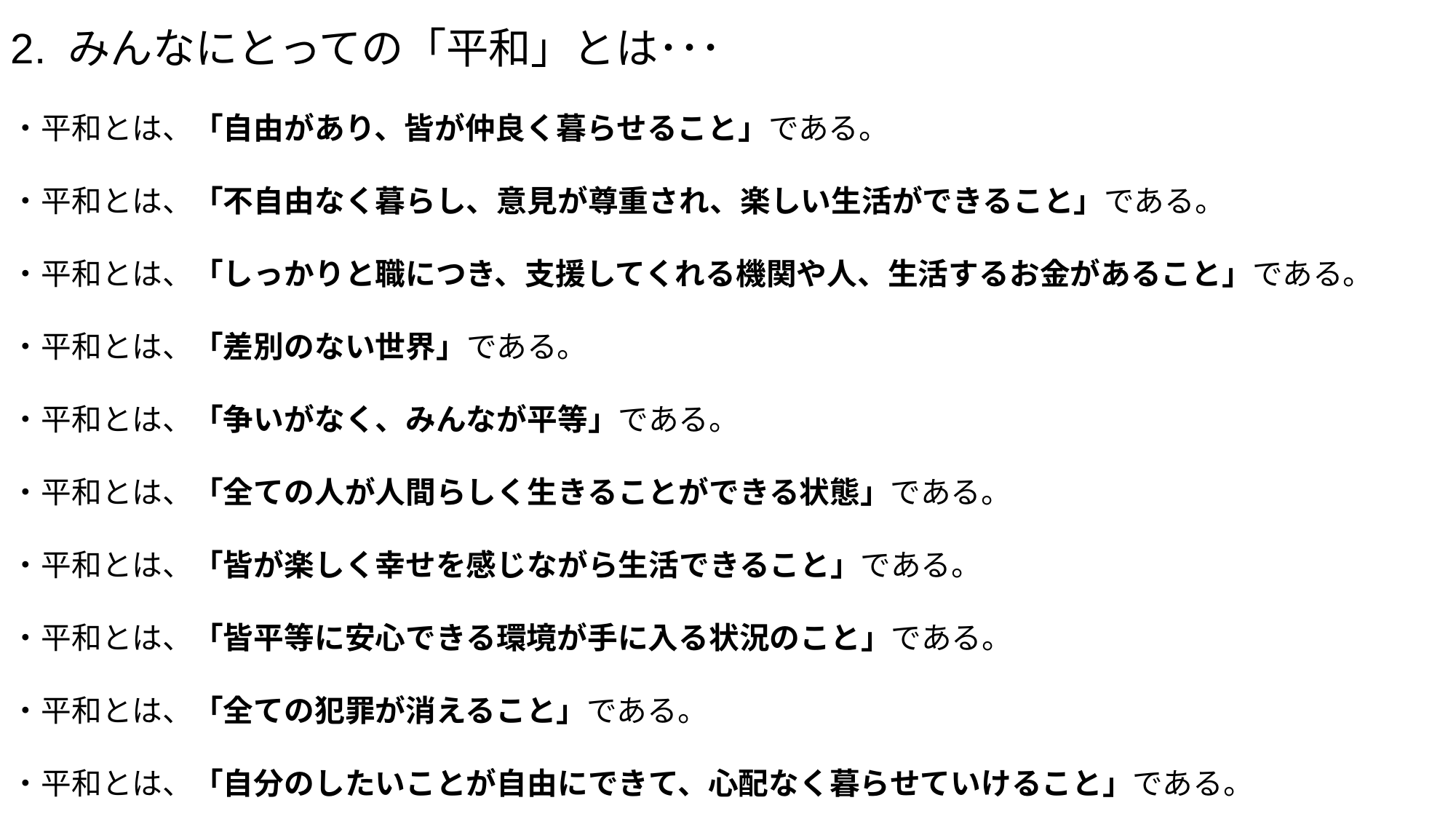

2. みんなにとっての「平和」とは･･･
・平和とは、「自由があり、皆が仲良く暮らせること」である。
・平和とは、「不自由なく暮らし、意見が尊重され、楽しい生活ができること」である。
・平和とは、「しっかりと職につき、支援してくれる機関や人、生活するお金があること」である。
・平和とは、「差別のない世界」である。
・平和とは、「争いがなく、みんなが平等」である。
・平和とは、「全ての人が人間らしく生きることができる状態」である。
・平和とは、「皆が楽しく幸せを感じながら生活できること」である。
・平和とは、「皆平等に安心できる環境が手に入る状況のこと」である。
・平和とは、「全ての犯罪が消えること」である。
・平和とは、「自分のしたいことが自由にできて、心配なく暮らせていけること」である。